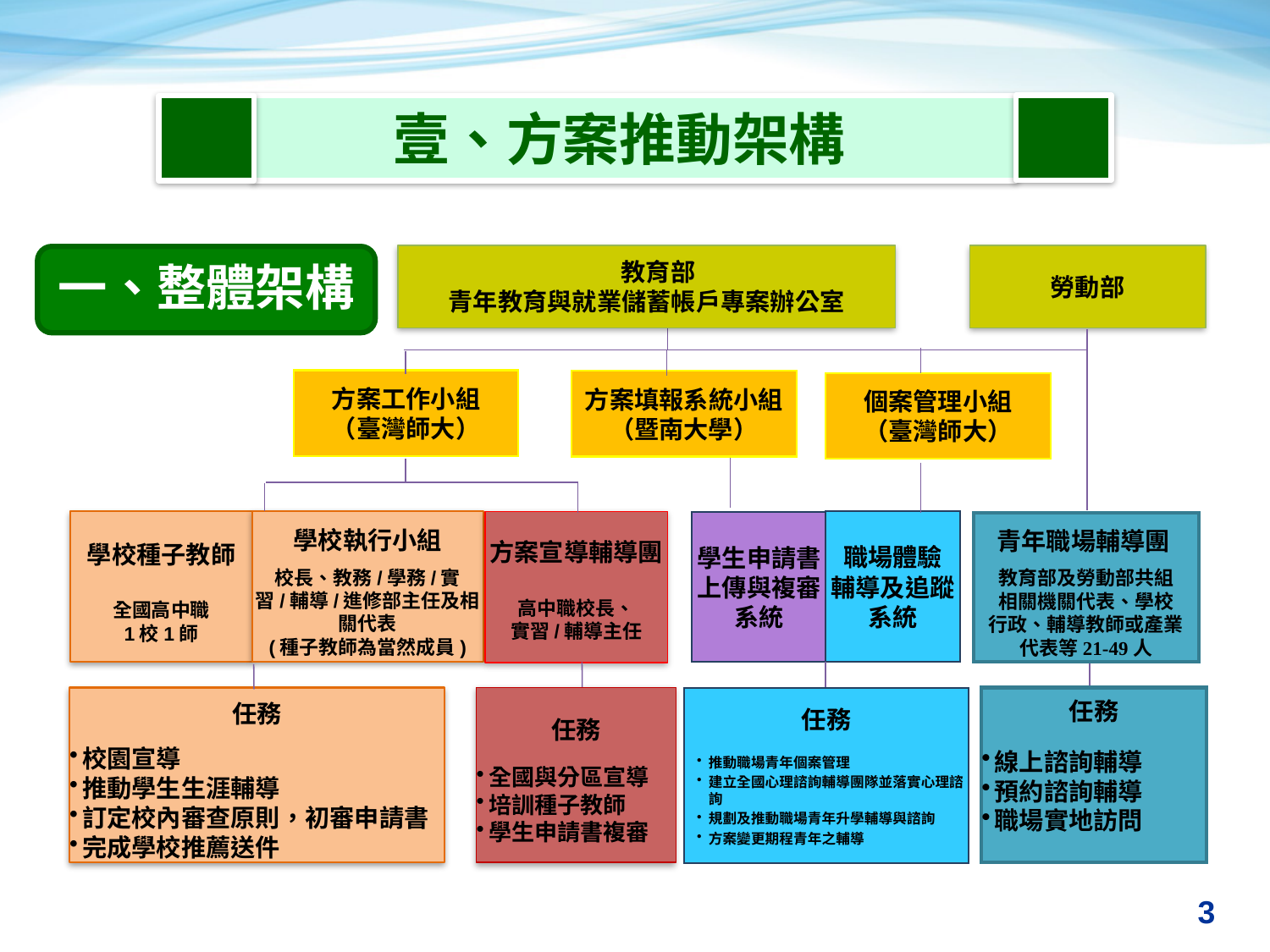

壹、方案推動架構
   教育部
青年教育與就業儲蓄帳戶專案辦公室
方案工作小組
（臺灣師大）
方案填報系統小組
（暨南大學）
學生申請書上傳與複審系統

學校種子教師

全國高中職
1校1師

學校執行小組
校長、教務/學務/實習/輔導/進修部主任及相關代表
(種子教師為當然成員)
任務

校園宣導
推動學生生涯輔導
訂定校內審查原則，初審申請書
完成學校推薦送件
方案宣導輔導團

高中職校長、
實習/輔導主任
任務

全國與分區宣導
培訓種子教師
學生申請書複審
任務

線上諮詢輔導
預約諮詢輔導
職場實地訪問

勞動部
職場體驗
輔導及追蹤系統
任務

推動職場青年個案管理
建立全國心理諮詢輔導團隊並落實心理諮詢
規劃及推動職場青年升學輔導與諮詢
方案變更期程青年之輔導
青年職場輔導團
教育部及勞動部共組
相關機關代表、學校
行政、輔導教師或產業
代表等21-49人
一、整體架構
個案管理小組
（臺灣師大）
3
3